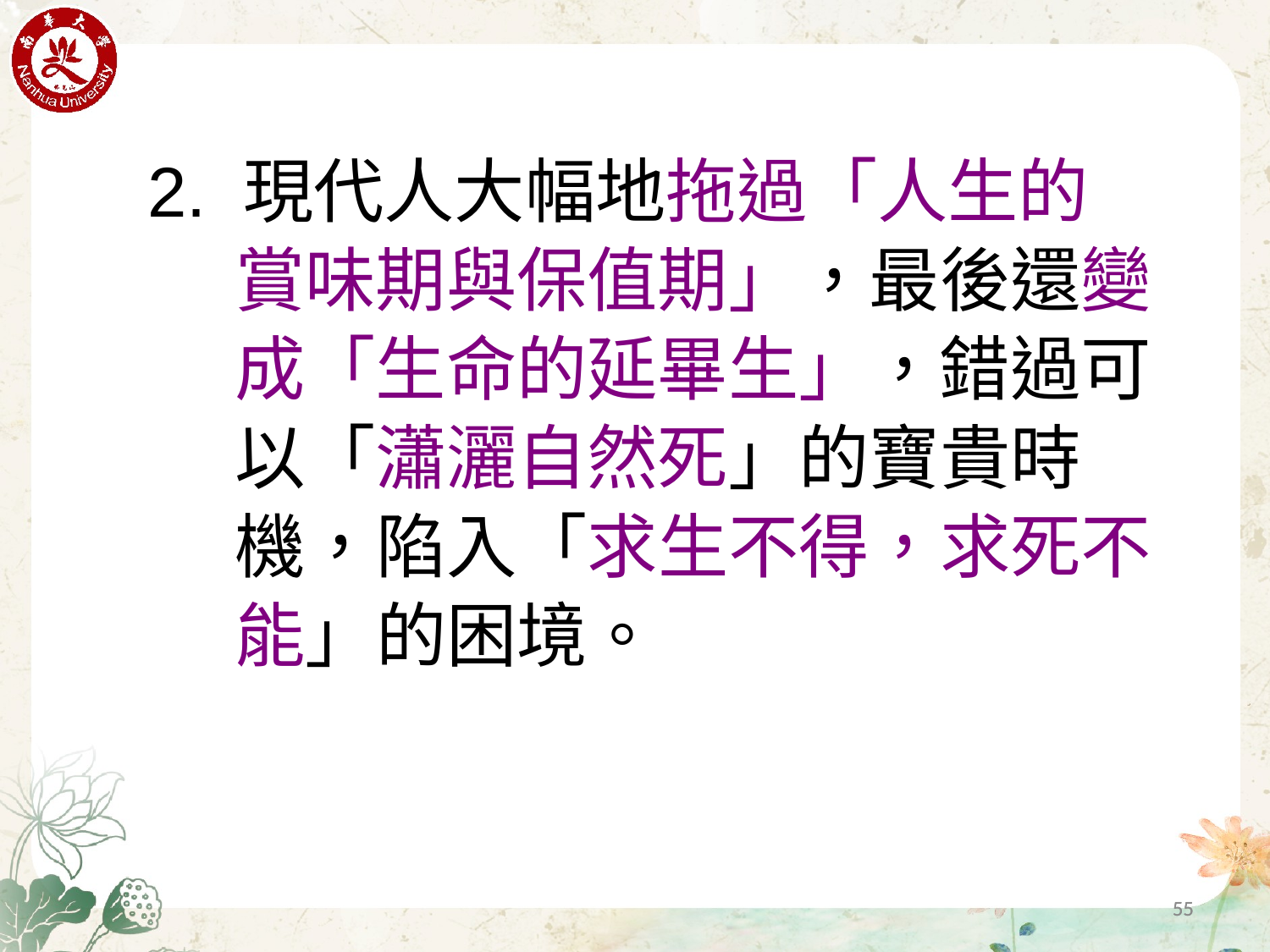

2. 現代人大幅地拖過「人生的賞味期與保值期」，最後還變成「生命的延畢生」，錯過可以「瀟灑自然死」的寶貴時機，陷入「求生不得，求死不能」的困境。
55
55